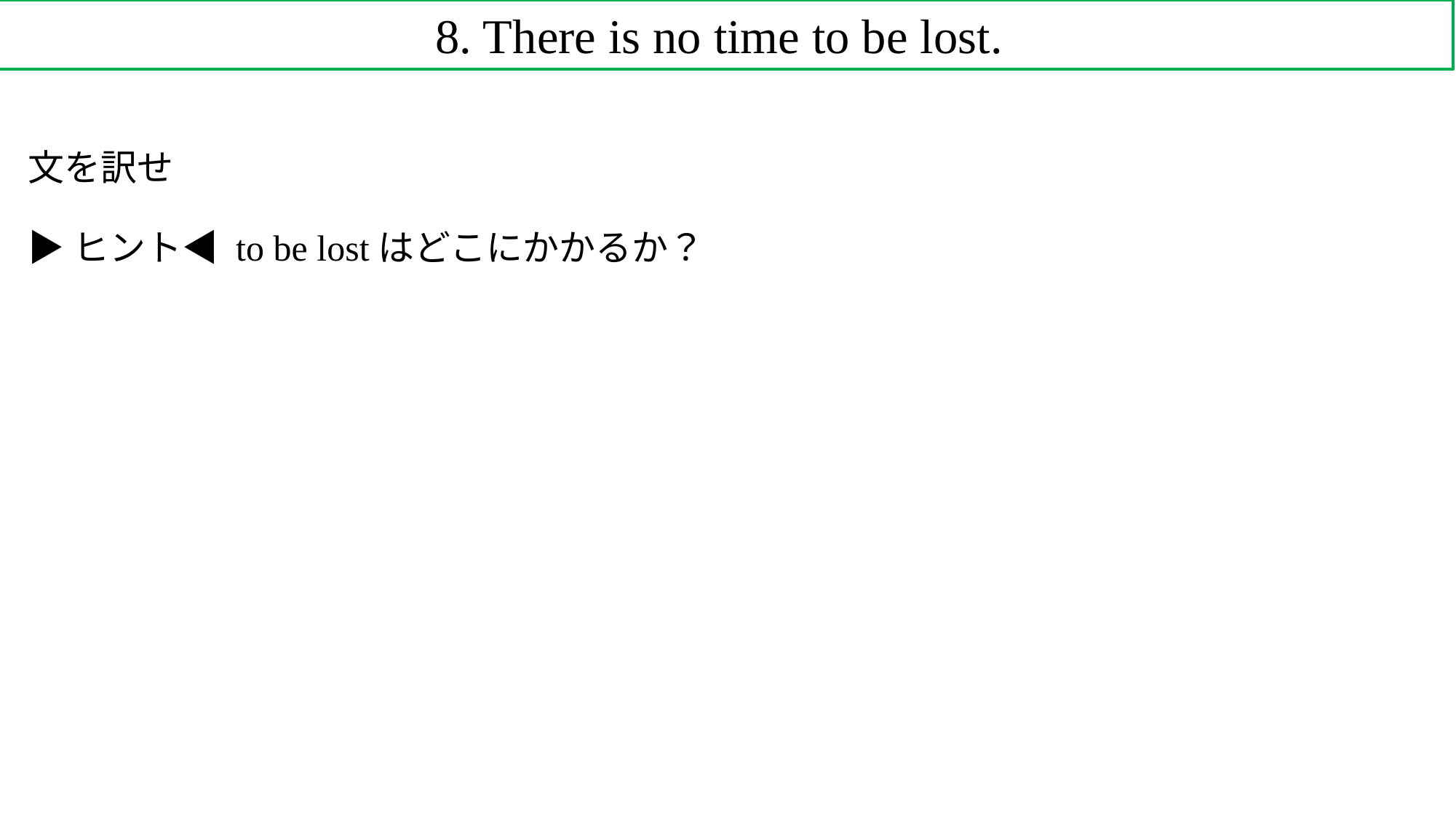

8. There is no time to be lost.
文を訳せ
▶ヒント◀ to be lostはどこにかかるか？